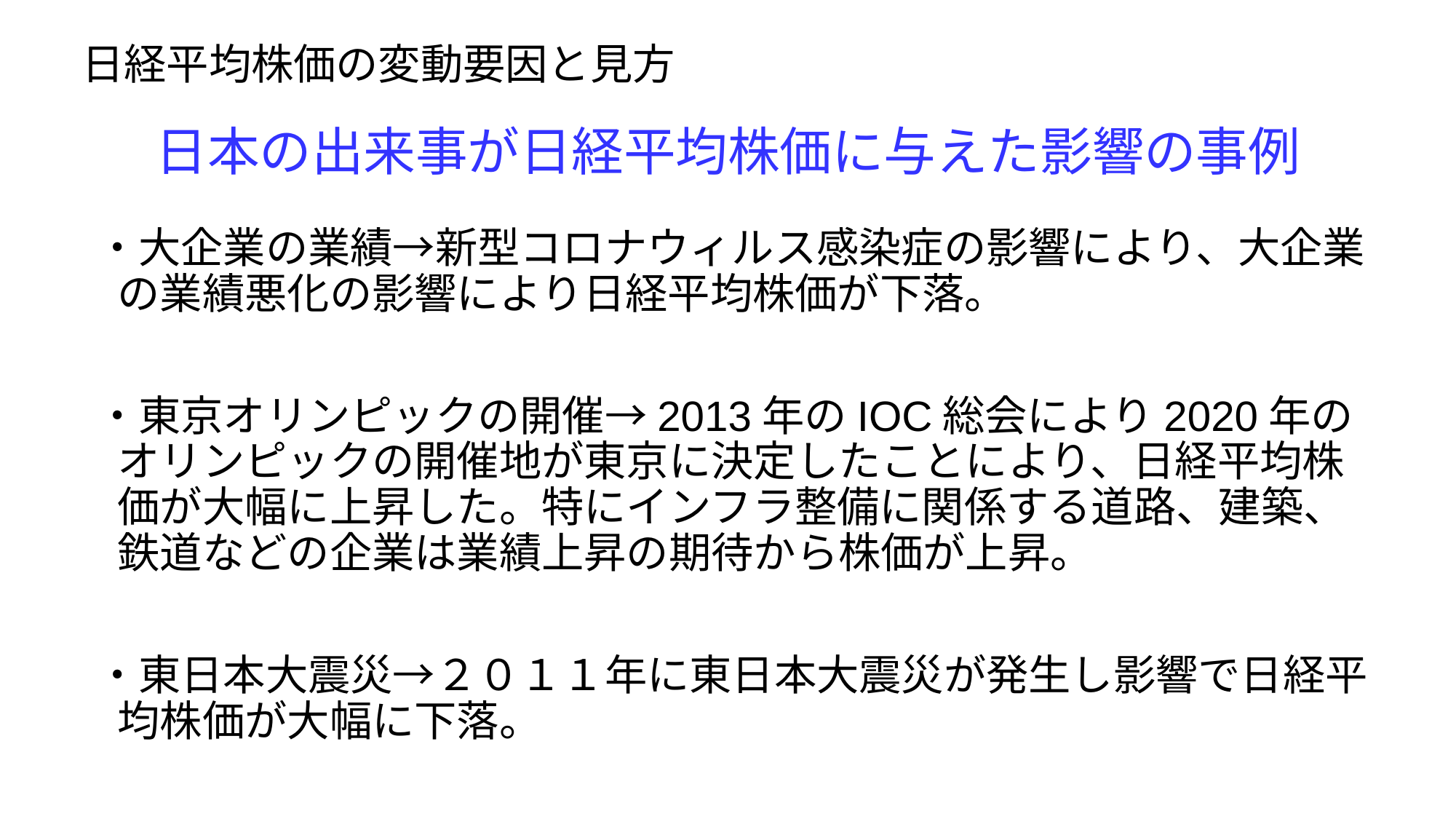

日経平均株価の変動要因と見方
# 日本の出来事が日経平均株価に与えた影響の事例
・大企業の業績→新型コロナウィルス感染症の影響により、大企業の業績悪化の影響により日経平均株価が下落。

・東京オリンピックの開催→2013年のIOC総会により2020年のオリンピックの開催地が東京に決定したことにより、日経平均株価が大幅に上昇した。特にインフラ整備に関係する道路、建築、鉄道などの企業は業績上昇の期待から株価が上昇。

・東日本大震災→２０１１年に東日本大震災が発生し影響で日経平均株価が大幅に下落。